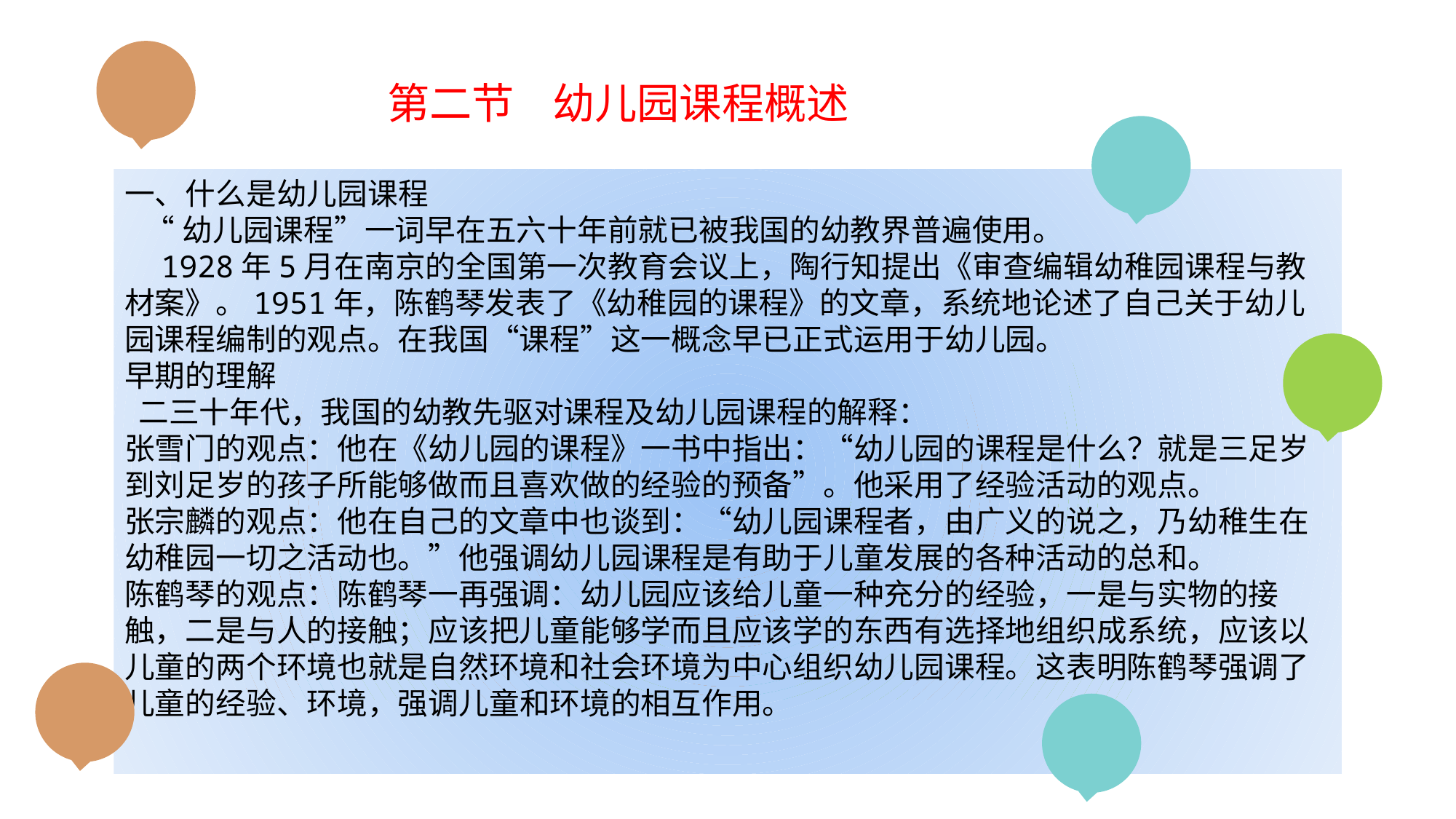

第二节    幼儿园课程概述

一、什么是幼儿园课程
   “幼儿园课程”一词早在五六十年前就已被我国的幼教界普遍使用。
  1928年5月在南京的全国第一次教育会议上，陶行知提出《审查编辑幼稚园课程与教材案》。1951年，陈鹤琴发表了《幼稚园的课程》的文章，系统地论述了自己关于幼儿园课程编制的观点。在我国“课程”这一概念早已正式运用于幼儿园。
早期的理解
 二三十年代，我国的幼教先驱对课程及幼儿园课程的解释：
张雪门的观点：他在《幼儿园的课程》一书中指出：“幼儿园的课程是什么？就是三足岁到刘足岁的孩子所能够做而且喜欢做的经验的预备”。他采用了经验活动的观点。
张宗麟的观点：他在自己的文章中也谈到：“幼儿园课程者，由广义的说之，乃幼稚生在幼稚园一切之活动也。”他强调幼儿园课程是有助于儿童发展的各种活动的总和。
陈鹤琴的观点：陈鹤琴一再强调：幼儿园应该给儿童一种充分的经验，一是与实物的接触，二是与人的接触；应该把儿童能够学而且应该学的东西有选择地组织成系统，应该以儿童的两个环境也就是自然环境和社会环境为中心组织幼儿园课程。这表明陈鹤琴强调了儿童的经验、环境，强调儿童和环境的相互作用。

### Chart

| Category | 系列 1 | 系列 2 | 系列 3 |
|---|---|---|---|
| 类别 1 | 4.3 | 2.4 | 2.0 |
| 类别 2 | 2.5 | 4.4 | 2.0 |
| 类别 3 | 3.5 | 1.8 | 3.0 |
| 类别 4 | 4.5 | 2.8 | 5.0 |